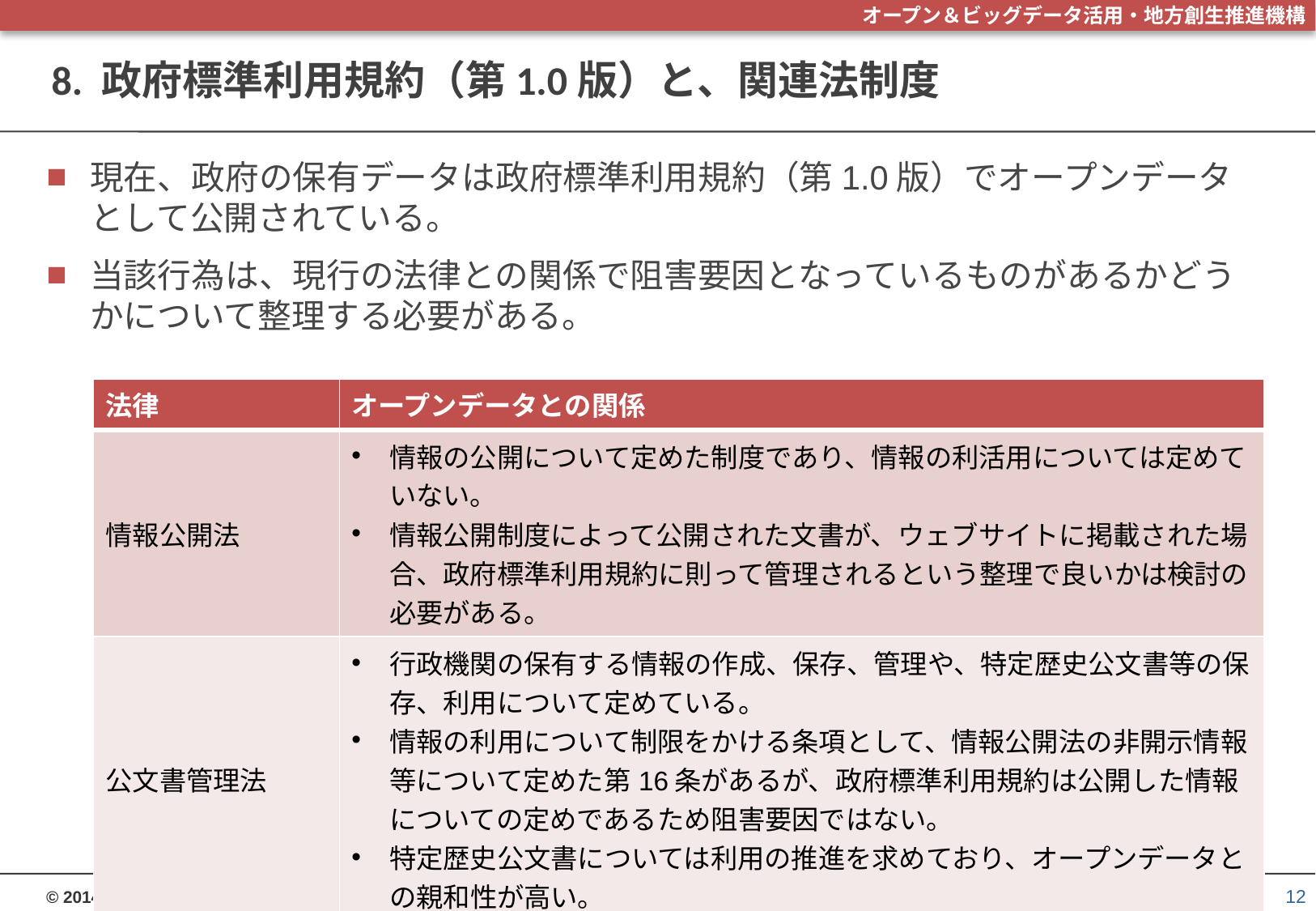

# 8. 政府標準利用規約（第1.0版）と、関連法制度
現在、政府の保有データは政府標準利用規約（第1.0版）でオープンデータとして公開されている。
当該行為は、現行の法律との関係で阻害要因となっているものがあるかどうかについて整理する必要がある。
| 法律 | オープンデータとの関係 |
| --- | --- |
| 情報公開法 | 情報の公開について定めた制度であり、情報の利活用については定めていない。 情報公開制度によって公開された文書が、ウェブサイトに掲載された場合、政府標準利用規約に則って管理されるという整理で良いかは検討の必要がある。 |
| 公文書管理法 | 行政機関の保有する情報の作成、保存、管理や、特定歴史公文書等の保存、利用について定めている。 情報の利用について制限をかける条項として、情報公開法の非開示情報等について定めた第16条があるが、政府標準利用規約は公開した情報についての定めであるため阻害要因ではない。 特定歴史公文書については利用の推進を求めており、オープンデータとの親和性が高い。 |
12